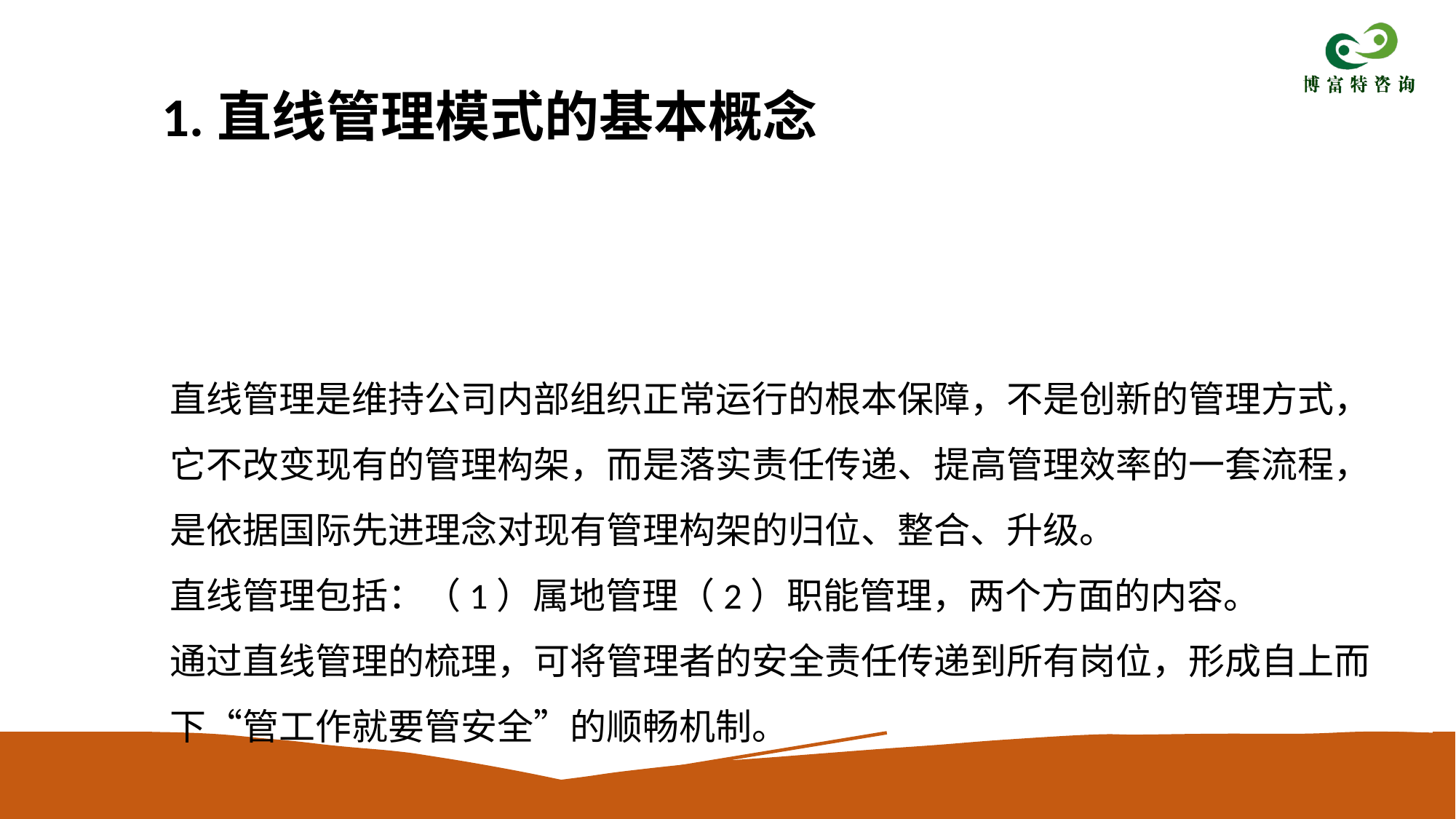

1.直线管理模式的基本概念
# 直线管理是维持公司内部组织正常运行的根本保障，不是创新的管理方式，它不改变现有的管理构架，而是落实责任传递、提高管理效率的一套流程，是依据国际先进理念对现有管理构架的归位、整合、升级。
直线管理包括：（1）属地管理（2）职能管理，两个方面的内容。
通过直线管理的梳理，可将管理者的安全责任传递到所有岗位，形成自上而下“管工作就要管安全”的顺畅机制。